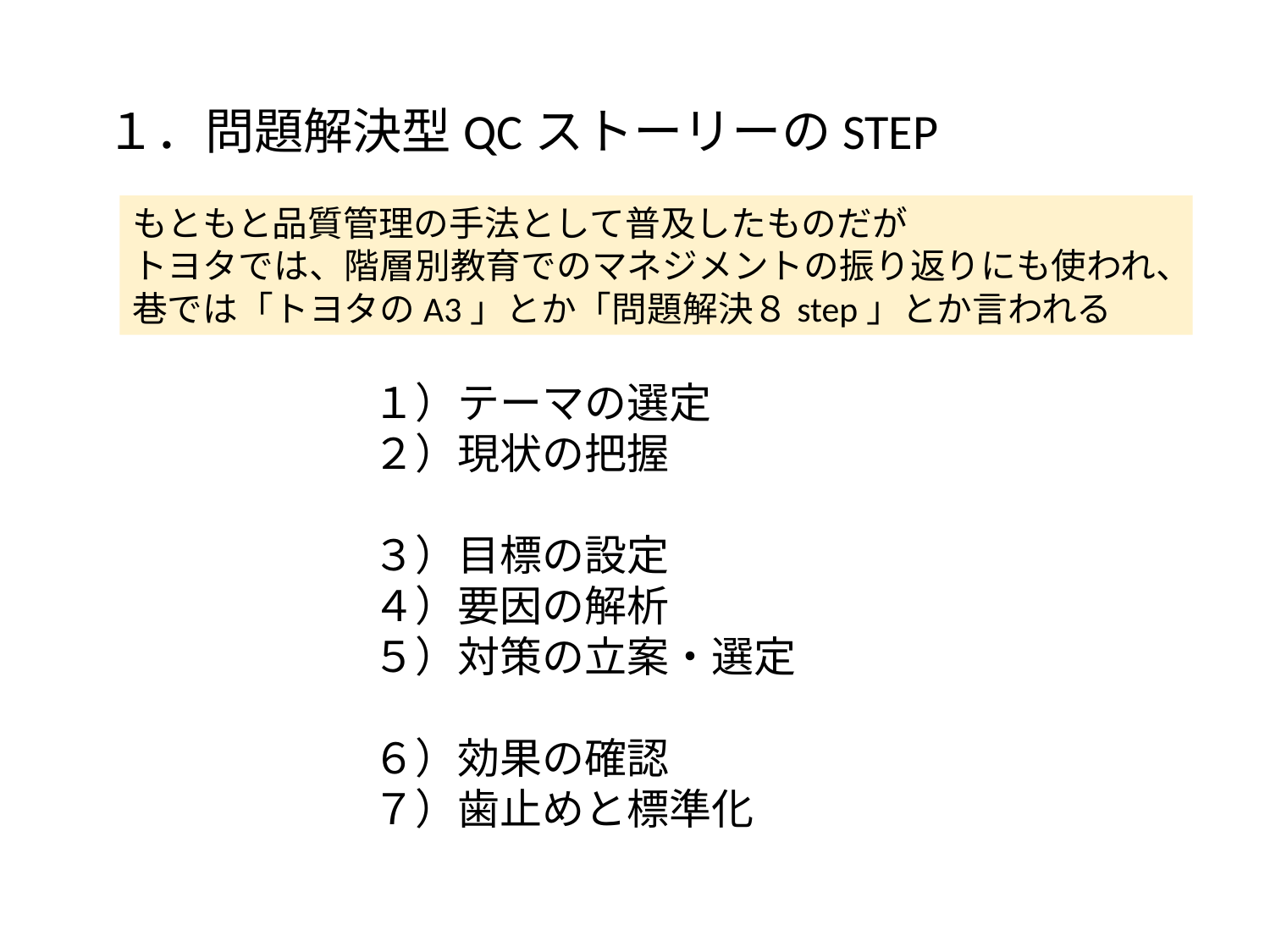

１．問題解決型QCストーリーのSTEP
もともと品質管理の手法として普及したものだが
トヨタでは、階層別教育でのマネジメントの振り返りにも使われ、
巷では「トヨタのA3」とか「問題解決８step」とか言われる
１）テーマの選定
２）現状の把握

３）目標の設定
４）要因の解析
５）対策の立案・選定

６）効果の確認
７）歯止めと標準化